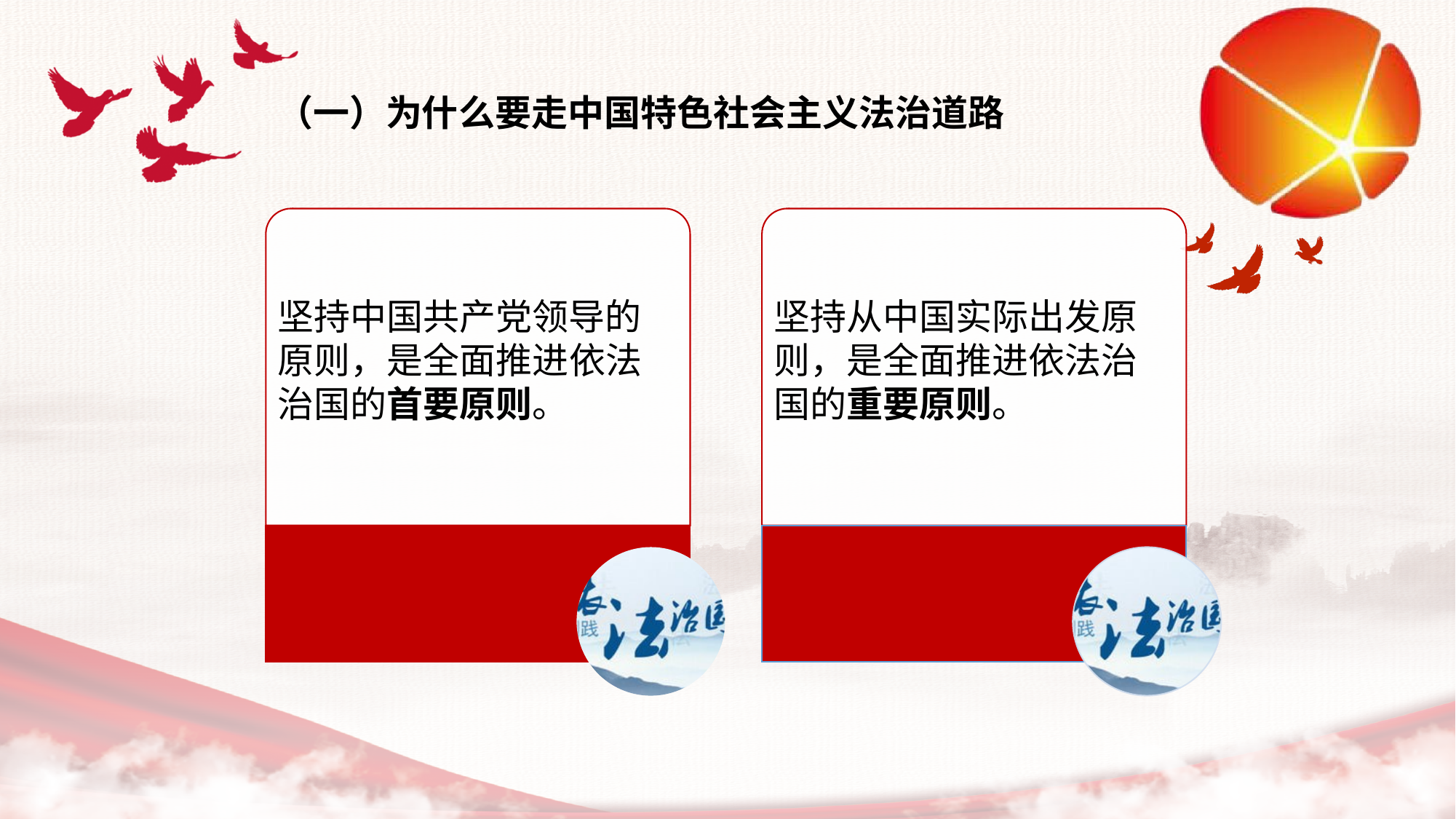

（一）为什么要走中国特色社会主义法治道路

坚持中国共产党领导的原则，是全面推进依法治国的首要原则。

坚持从中国实际出发原则，是全面推进依法治国的重要原则。

  首要原则
重要原则